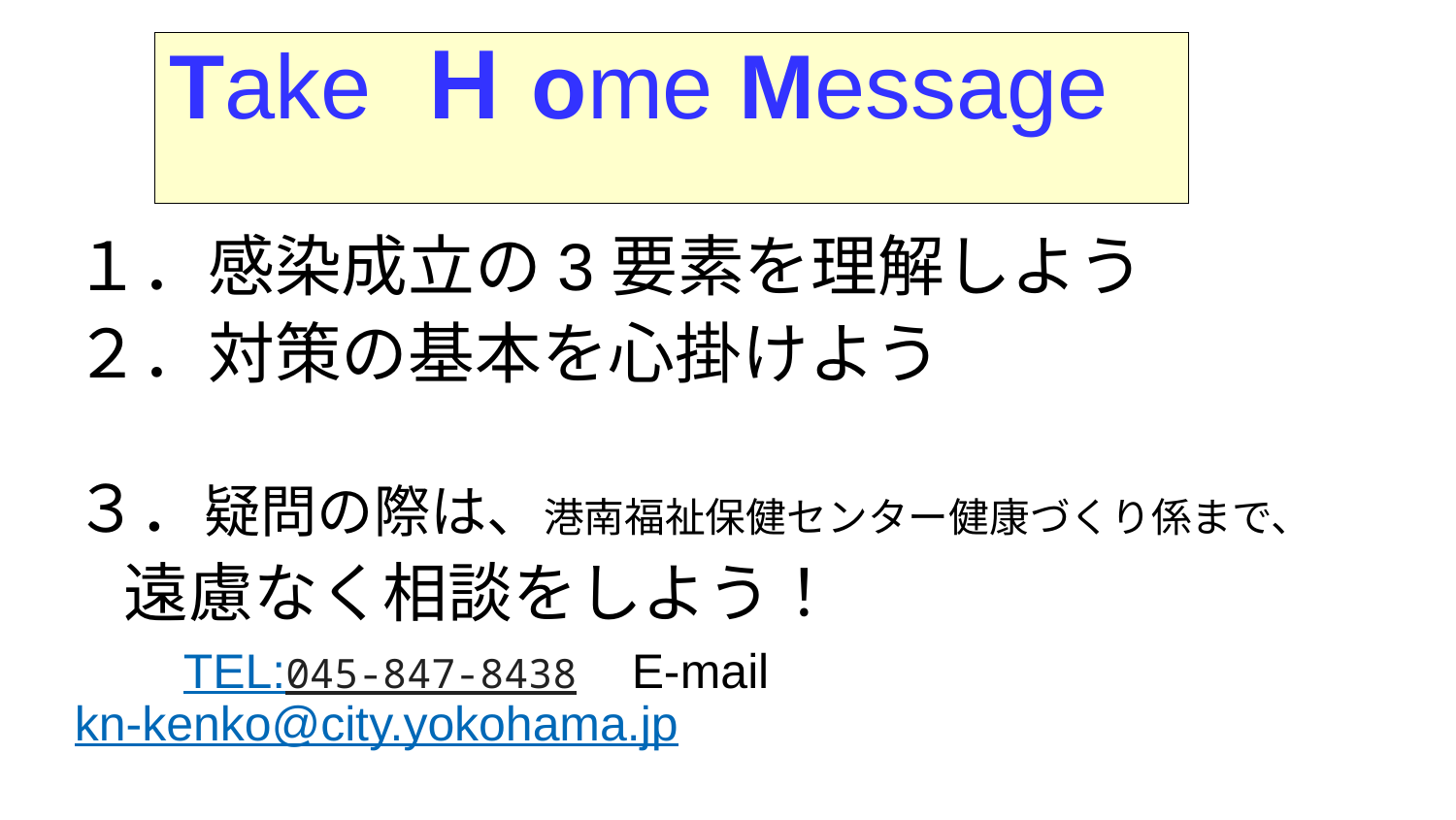

# Take Ｈome Message
１．感染成立の3要素を理解しよう
２．対策の基本を心掛けよう

３．疑問の際は、港南福祉保健センター健康づくり係まで、
　遠慮なく相談をしよう！
　　TEL:045-847-8438　 E-mail  kn-kenko@city.yokohama.jp